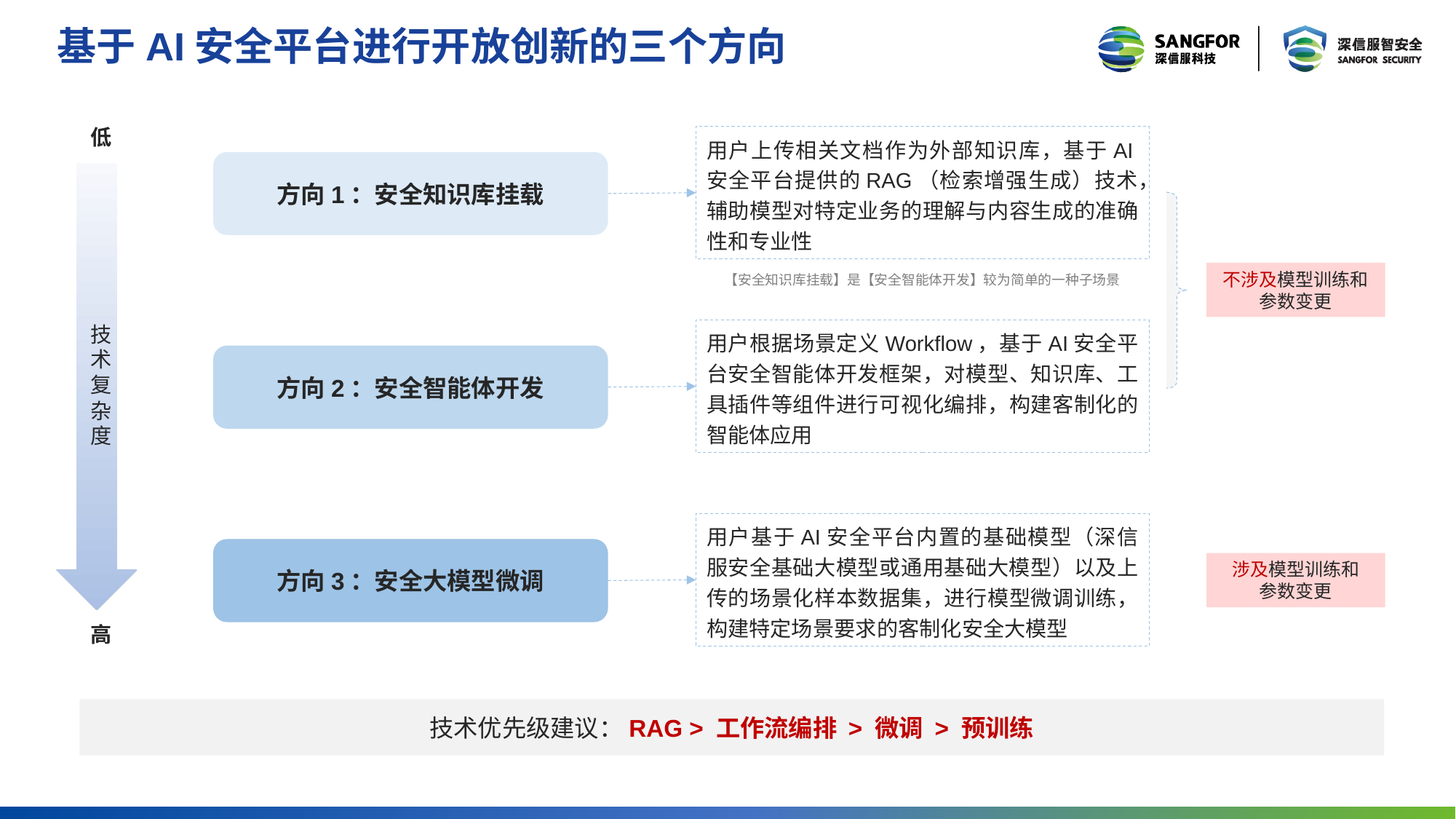

基于AI安全平台进行开放创新的三个方向
低

技术复杂度
高
用户上传相关文档作为外部知识库，基于AI安全平台提供的RAG（检索增强生成）技术，辅助模型对特定业务的理解与内容生成的准确性和专业性
方向1：安全知识库挂载

不涉及模型训练和
参数变更
【安全知识库挂载】是【安全智能体开发】较为简单的一种子场景
用户根据场景定义Workflow，基于AI安全平台安全智能体开发框架，对模型、知识库、工具插件等组件进行可视化编排，构建客制化的智能体应用
方向2：安全智能体开发
用户基于AI安全平台内置的基础模型（深信服安全基础大模型或通用基础大模型）以及上传的场景化样本数据集，进行模型微调训练，构建特定场景要求的客制化安全大模型
方向3：安全大模型微调
涉及模型训练和
参数变更
技术优先级建议：RAG > 工作流编排 > 微调 > 预训练